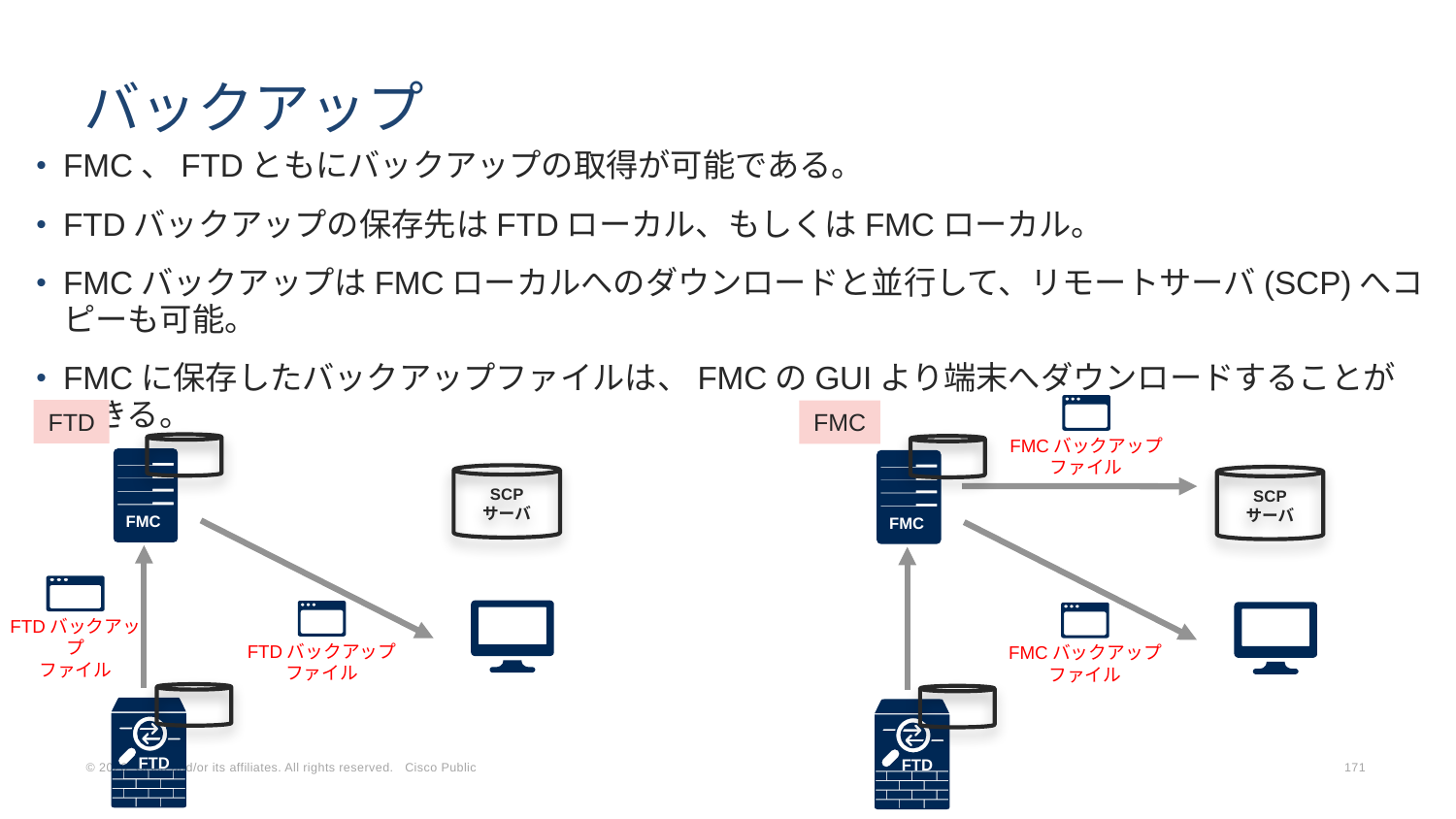

# バックアップ
FMC、FTDともにバックアップの取得が可能である。
FTDバックアップの保存先はFTDローカル、もしくはFMCローカル。
FMCバックアップはFMCローカルへのダウンロードと並行して、リモートサーバ(SCP)へコピーも可能。
FMCに保存したバックアップファイルは、FMCのGUIより端末へダウンロードすることができる。

FTD
FMC
FMCバックアップ
ファイル

FMC

FMC
SCP
サーバ
SCP
サーバ

FTDバックアップ
ファイル

FTDバックアップ
ファイル
FMCバックアップ
ファイル

FTD

FTD